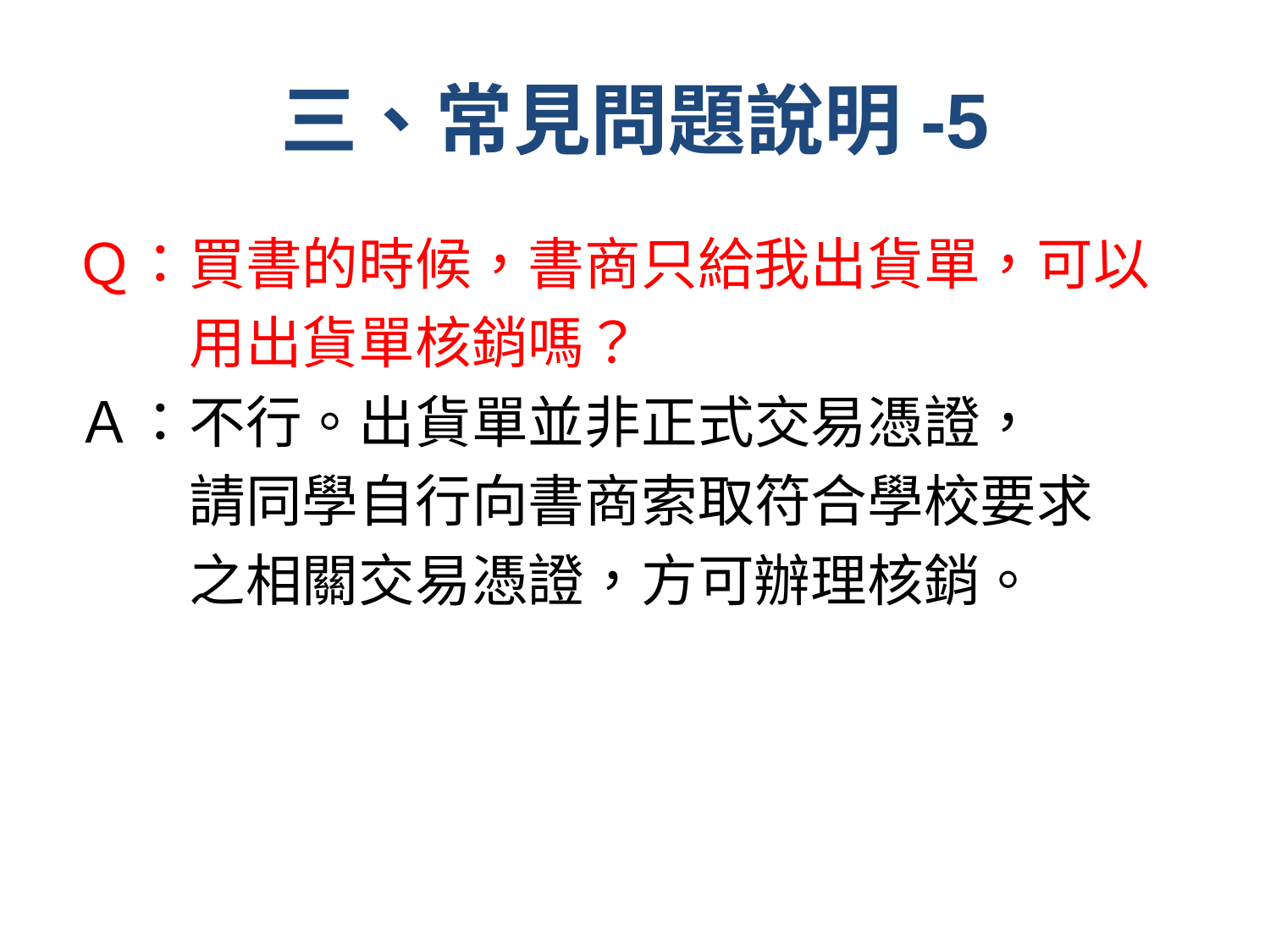

# 三、常見問題說明-5
Ｑ：買書的時候，書商只給我出貨單，可以
　　用出貨單核銷嗎？
Ａ：不行。出貨單並非正式交易憑證，
　　請同學自行向書商索取符合學校要求
　　之相關交易憑證，方可辦理核銷。